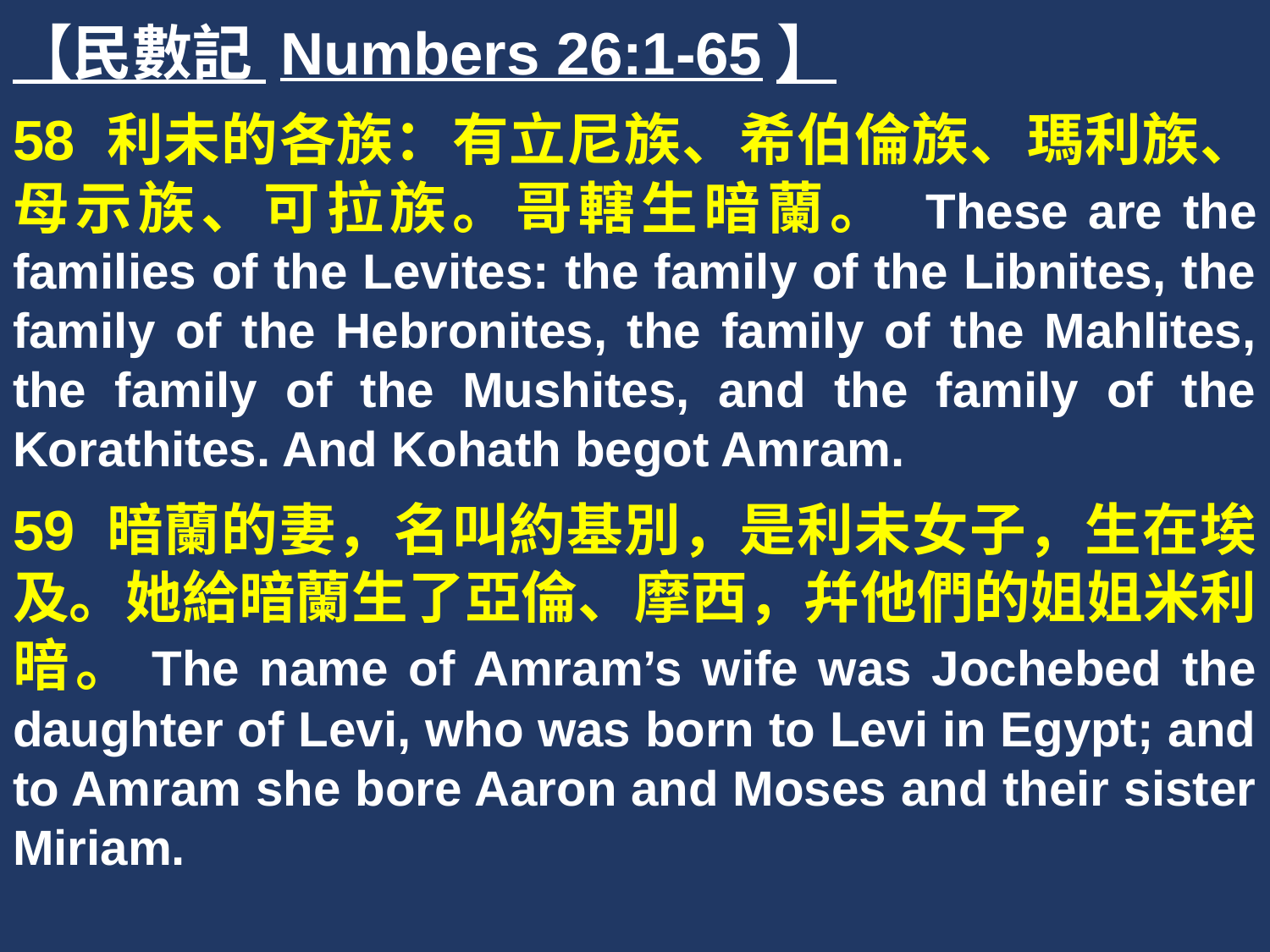

【民數記 Numbers 26:1-65】
58 利未的各族：有立尼族、希伯倫族、瑪利族、母示族、可拉族。哥轄生暗蘭。 These are the families of the Levites: the family of the Libnites, the family of the Hebronites, the family of the Mahlites, the family of the Mushites, and the family of the Korathites. And Kohath begot Amram.
59 暗蘭的妻，名叫約基別，是利未女子，生在埃及。她給暗蘭生了亞倫、摩西，幷他們的姐姐米利暗。The name of Amram’s wife was Jochebed the daughter of Levi, who was born to Levi in Egypt; and to Amram she bore Aaron and Moses and their sister Miriam.